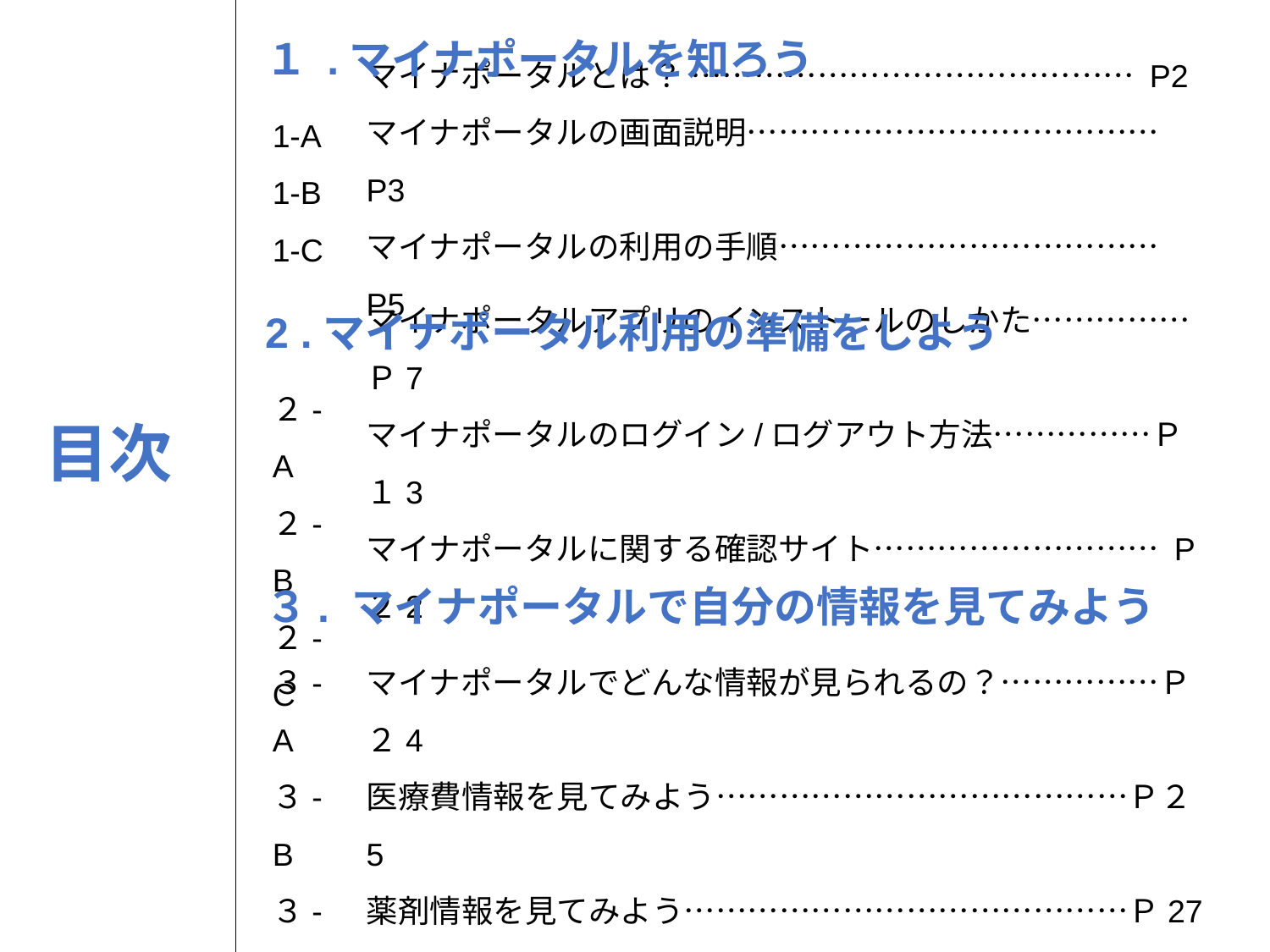

１ .マイナポータルを知ろう
1-A
1-B
1-C

マイナポータルとは？ …………………………………… P2
マイナポータルの画面説明………………………………… P3
マイナポータルの利用の手順……………………………… P5
2 .マイナポータル利用の準備をしよう
２-A
２-B
２-C

マイナポータルアプリのインストールのしかた……………Ｐ7
マイナポータルのログイン/ログアウト方法……………Ｐ１3
マイナポータルに関する確認サイト……………………… P２2
目次
３. マイナポータルで自分の情報を見てみよう
３-A
３-B
３-C
3-D
3-E
マイナポータルでどんな情報が見られるの？……………Ｐ２4
医療費情報を見てみよう…………………………………Ｐ２5
薬剤情報を見てみよう……………………………………Ｐ27
税・所得の情報を見てみよう……………………………Ｐ29
その他のわたしの情報を見てみよう…………………P31